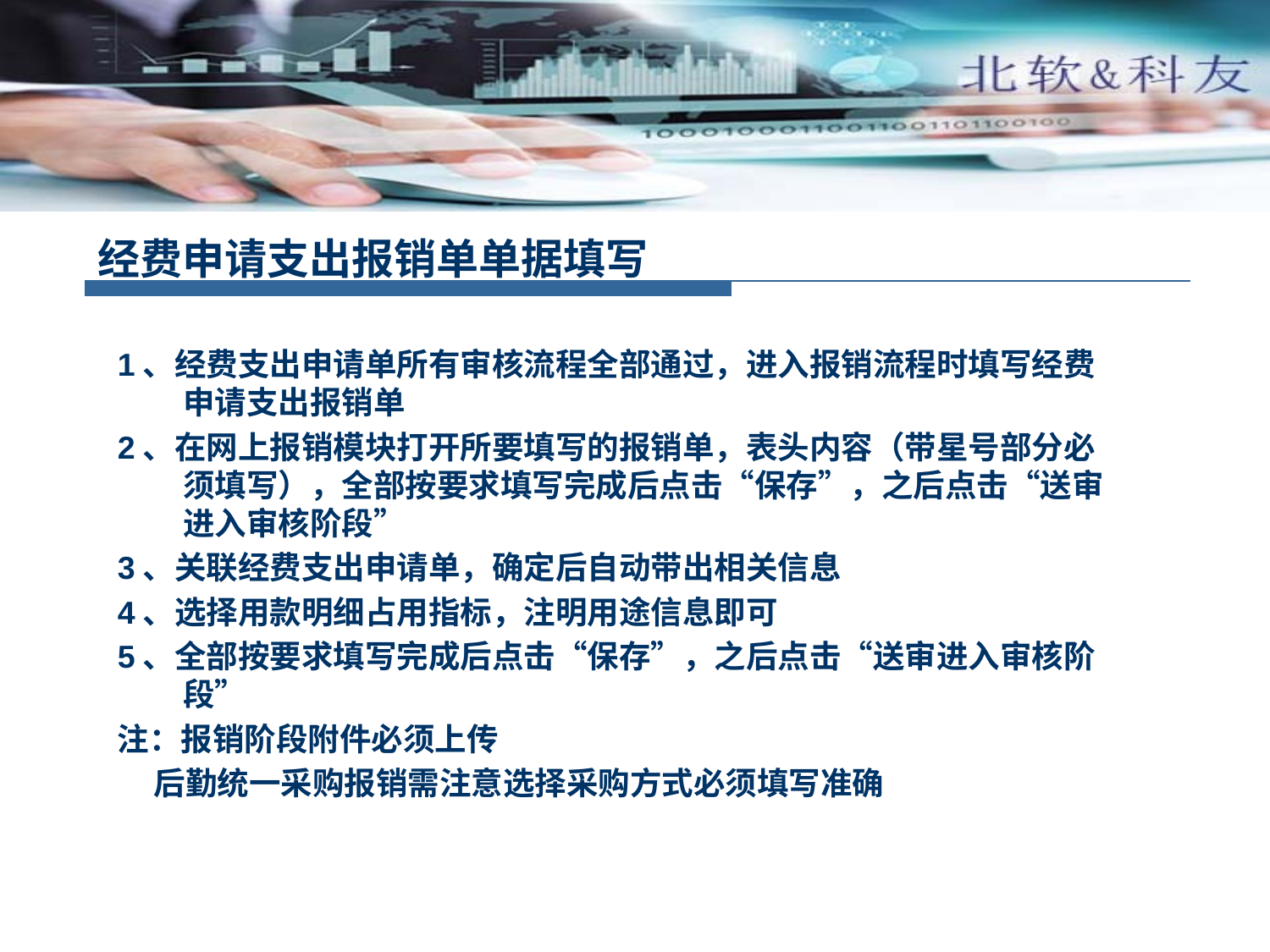

经费申请支出报销单单据填写
1、经费支出申请单所有审核流程全部通过，进入报销流程时填写经费申请支出报销单
2、在网上报销模块打开所要填写的报销单，表头内容（带星号部分必须填写），全部按要求填写完成后点击“保存”，之后点击“送审进入审核阶段”
3、关联经费支出申请单，确定后自动带出相关信息
4、选择用款明细占用指标，注明用途信息即可
5、全部按要求填写完成后点击“保存”，之后点击“送审进入审核阶段”
注：报销阶段附件必须上传
    后勤统一采购报销需注意选择采购方式必须填写准确